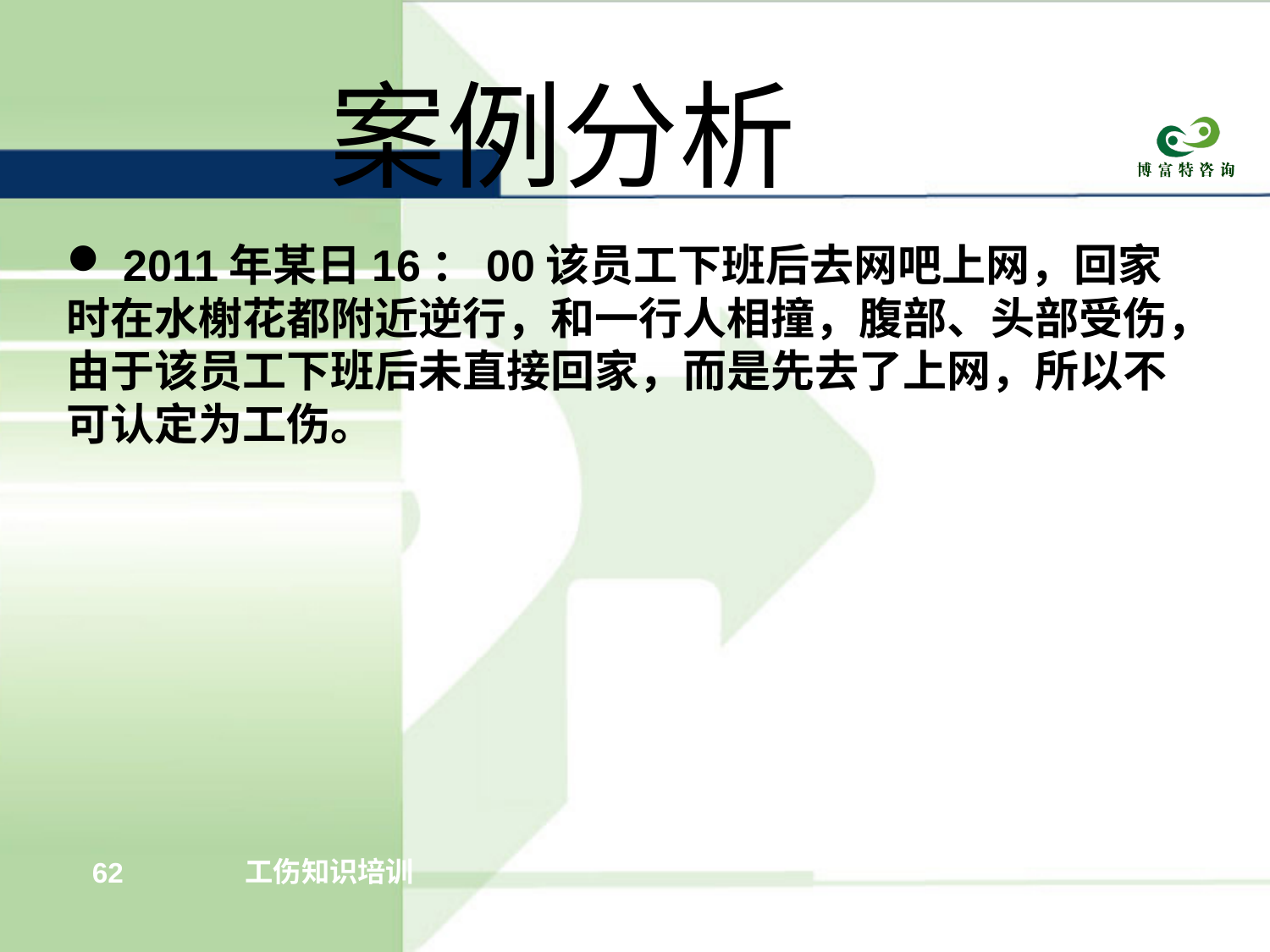

案例分析

 2011年某日16：00该员工下班后去网吧上网，回家时在水榭花都附近逆行，和一行人相撞，腹部、头部受伤，由于该员工下班后未直接回家，而是先去了上网，所以不可认定为工伤。
工伤知识培训
62